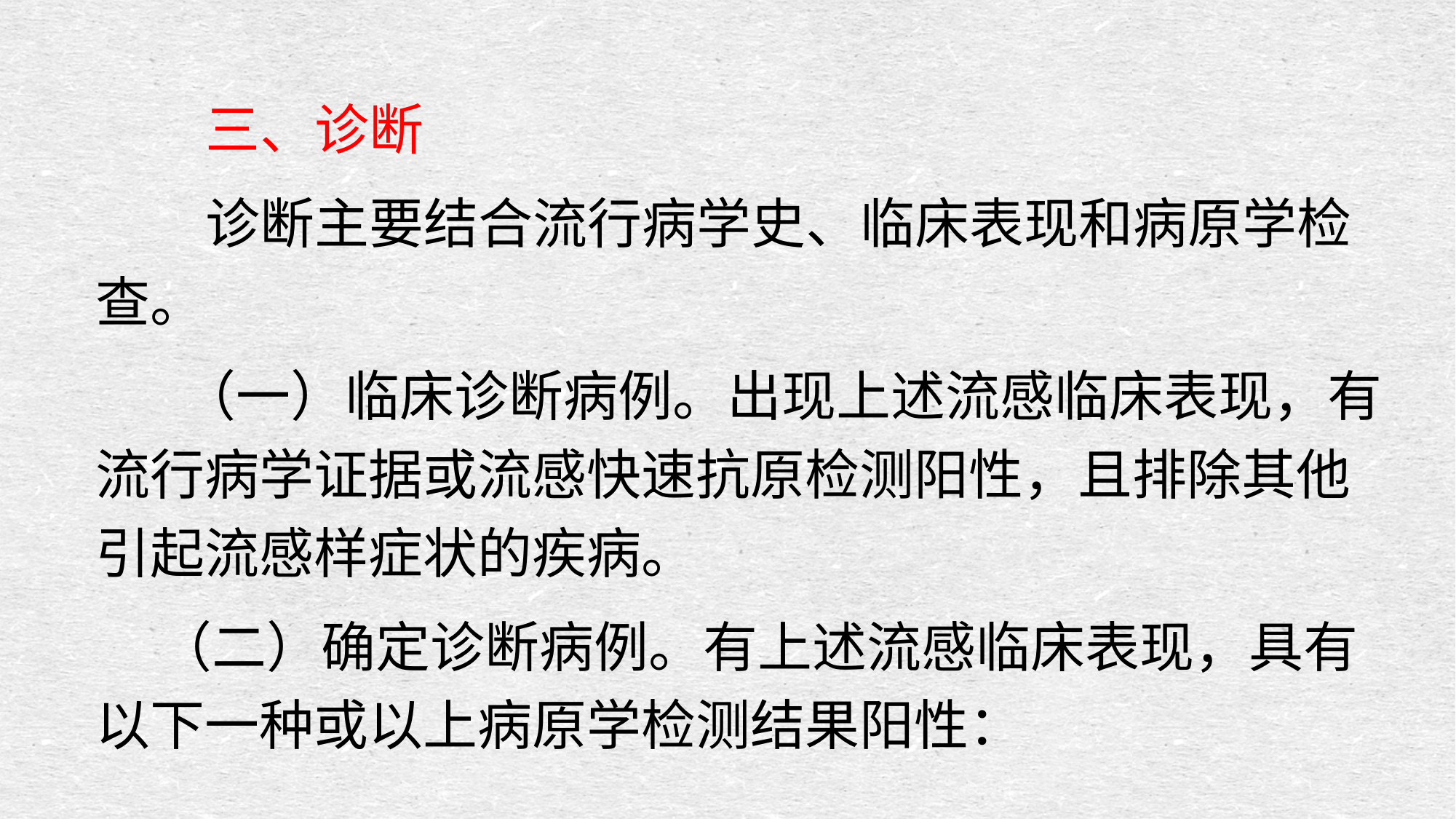

三、诊断
        诊断主要结合流行病学史、临床表现和病原学检查。
      （一）临床诊断病例。出现上述流感临床表现，有流行病学证据或流感快速抗原检测阳性，且排除其他引起流感样症状的疾病。
    （二）确定诊断病例。有上述流感临床表现，具有以下一种或以上病原学检测结果阳性：